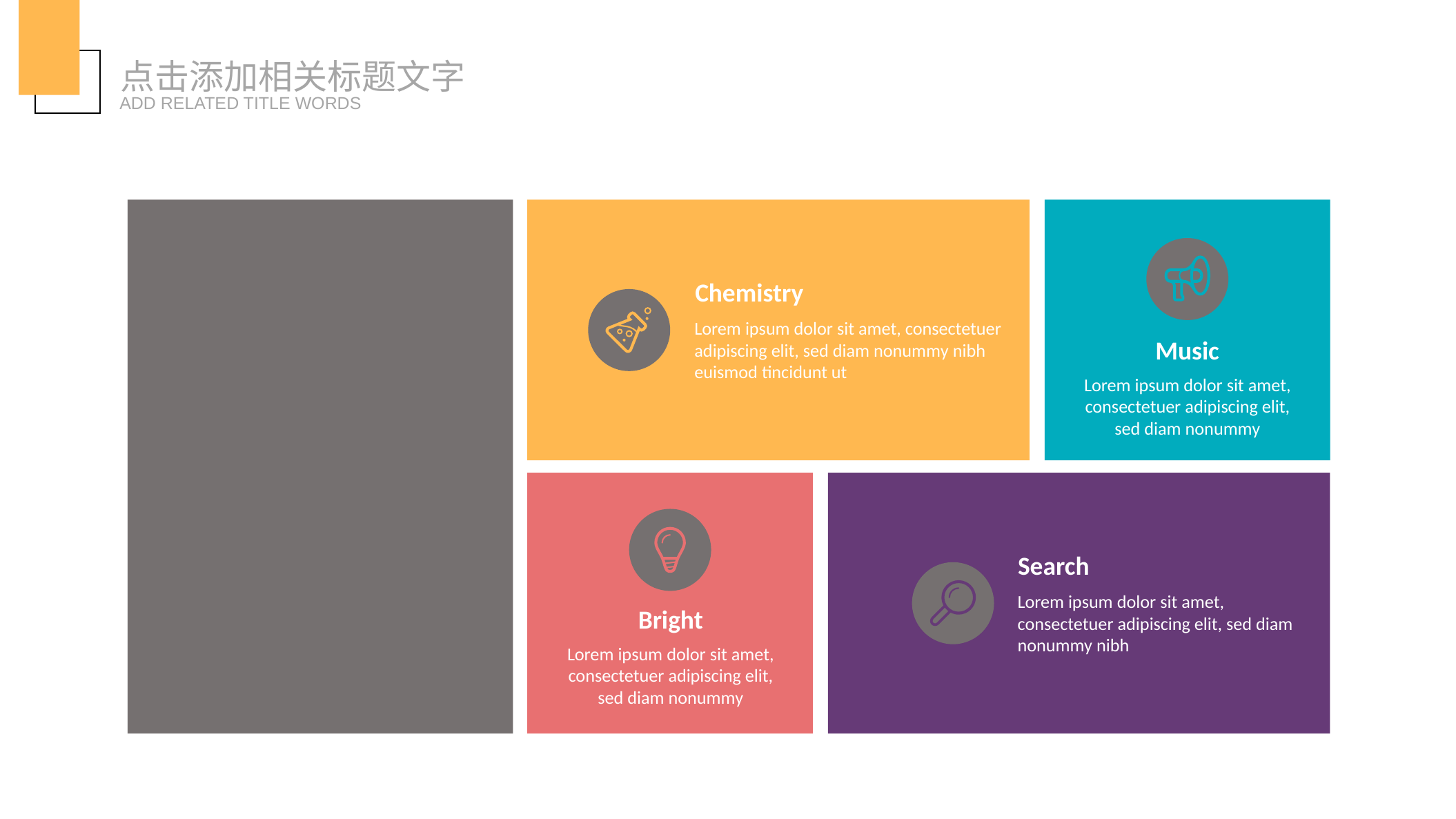

点击添加相关标题文字
ADD RELATED TITLE WORDS

Chemistry
Lorem ipsum dolor sit amet, consectetuer adipiscing elit, sed diam nonummy nibh euismod tincidunt ut

Music
Lorem ipsum dolor sit amet, consectetuer adipiscing elit, sed diam nonummy

Search
Lorem ipsum dolor sit amet, consectetuer adipiscing elit, sed diam nonummy nibh

Bright
Lorem ipsum dolor sit amet, consectetuer adipiscing elit, sed diam nonummy